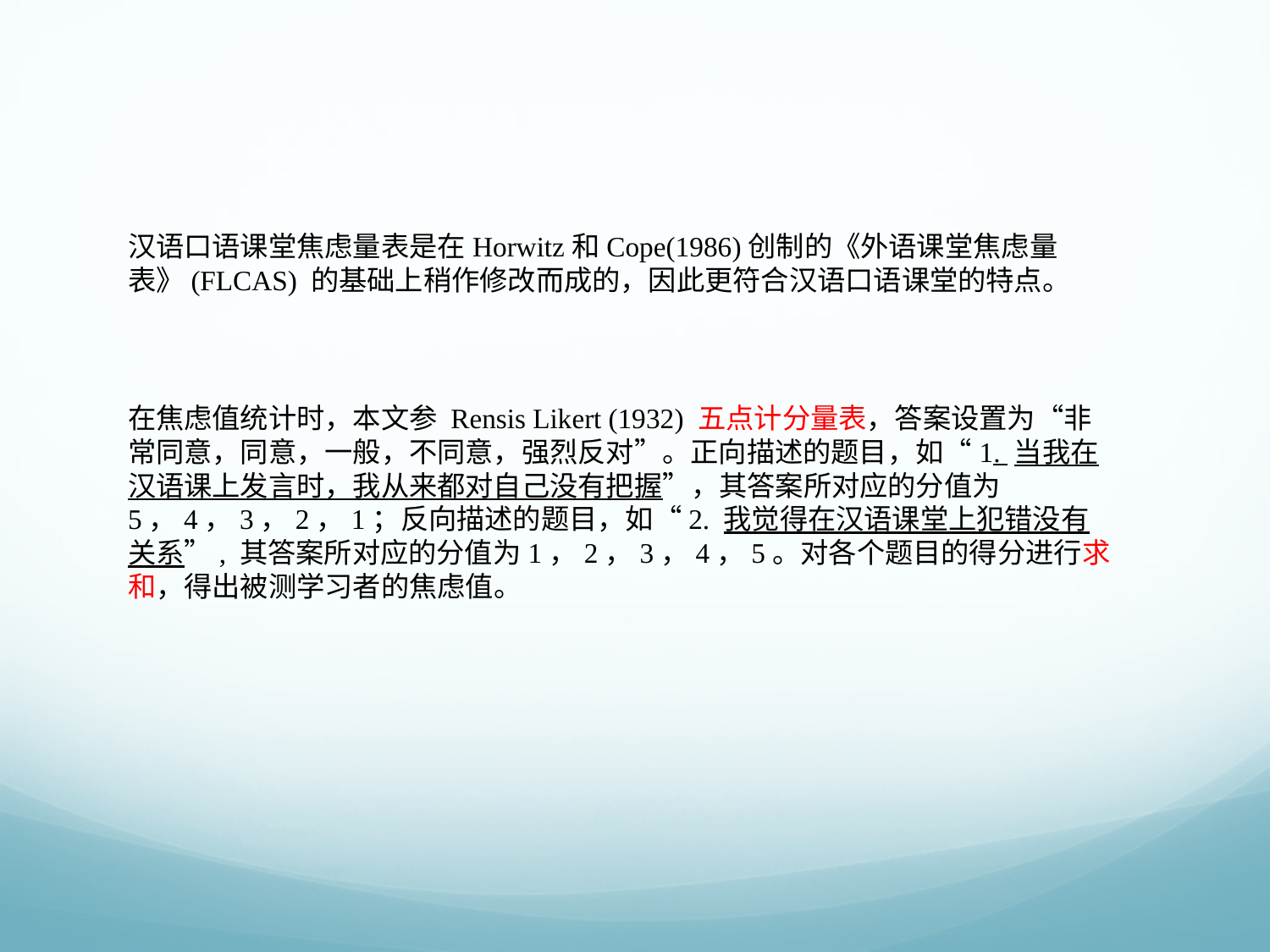

汉语口语课堂焦虑量表是在Horwitz和Cope(1986)创制的《外语课堂焦虑量表》(FLCAS) 的基础上稍作修改而成的，因此更符合汉语口语课堂的特点。

在焦虑值统计时，本文参 Rensis Likert (1932) 五点计分量表，答案设置为“非常同意，同意，一般，不同意，强烈反对”。正向描述的题目，如“1. 当我在汉语课上发言时，我从来都对自己没有把握”，其答案所对应的分值为5，4，3，2，1；反向描述的题目，如“2. 我觉得在汉语课堂上犯错没有关系”, 其答案所对应的分值为1，2，3，4，5。对各个题目的得分进行求和，得出被测学习者的焦虑值。